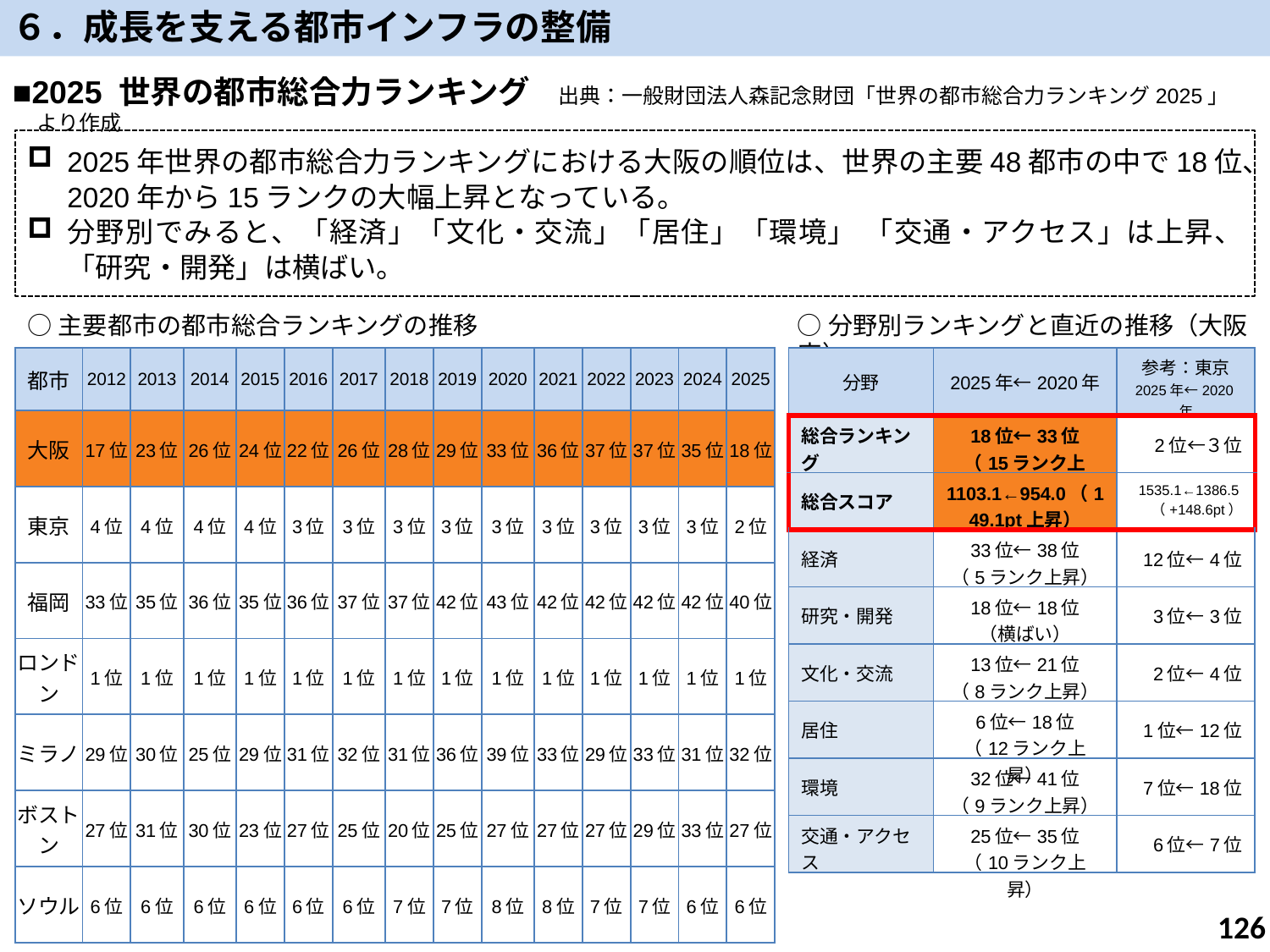

６．成長を支える都市インフラの整備
■2025 世界の都市総合力ランキング　出典：一般財団法人森記念財団「世界の都市総合力ランキング2025」より作成
2025年世界の都市総合力ランキングにおける大阪の順位は、世界の主要48都市の中で18位、2020年から15ランクの大幅上昇となっている。
分野別でみると、「経済」「文化・交流」「居住」「環境」 「交通・アクセス」は上昇、「研究・開発」は横ばい。
○分野別ランキングと直近の推移（大阪府）
○主要都市の都市総合ランキングの推移
| 都市 | 2012 | 2013 | 2014 | 2015 | 2016 | 2017 | 2018 | 2019 | 2020 | 2021 | 2022 | 2023 | 2024 | 2025 |
| --- | --- | --- | --- | --- | --- | --- | --- | --- | --- | --- | --- | --- | --- | --- |
| 大阪 | 17位 | 23位 | 26位 | 24位 | 22位 | 26位 | 28位 | 29位 | 33位 | 36位 | 37位 | 37位 | 35位 | 18位 |
| 東京 | 4位 | 4位 | 4位 | 4位 | 3位 | 3位 | 3位 | 3位 | 3位 | 3位 | 3位 | 3位 | 3位 | 2位 |
| 福岡 | 33位 | 35位 | 36位 | 35位 | 36位 | 37位 | 37位 | 42位 | 43位 | 42位 | 42位 | 42位 | 42位 | 40位 |
| ロンドン | 1位 | 1位 | 1位 | 1位 | 1位 | 1位 | 1位 | 1位 | 1位 | 1位 | 1位 | 1位 | 1位 | 1位 |
| ミラノ | 29位 | 30位 | 25位 | 29位 | 31位 | 32位 | 31位 | 36位 | 39位 | 33位 | 29位 | 33位 | 31位 | 32位 |
| ボストン | 27位 | 31位 | 30位 | 23位 | 27位 | 25位 | 20位 | 25位 | 27位 | 27位 | 27位 | 29位 | 33位 | 27位 |
| ソウル | 6位 | 6位 | 6位 | 6位 | 6位 | 6位 | 7位 | 7位 | 8位 | 8位 | 7位 | 7位 | 6位 | 6位 |
| 分野 | 2025年←2020年 | 参考：東京 2025年←2020年 |
| --- | --- | --- |
| 総合ランキング | 18位←33位 （15ランク上昇） | 2位←３位 |
| 総合スコア | 1103.1←954.0（149.1pt上昇） | 1535.1←1386.5（+148.6pt） |
| 経済 | 33位←38位 （5ランク上昇） | 12位←4位 |
| 研究・開発 | 18位←18位 （横ばい） | 3位←3位 |
| 文化・交流 | 13位←21位 （8ランク上昇） | 2位←4位 |
| 居住 | 6位←18位 （12ランク上昇） | 1位←12位 |
| 環境 | 32位←41位 （9ランク上昇） | 7位←18位 |
| 交通・アクセス | 25位←35位 （10ランク上昇） | 6位←7位 |
126